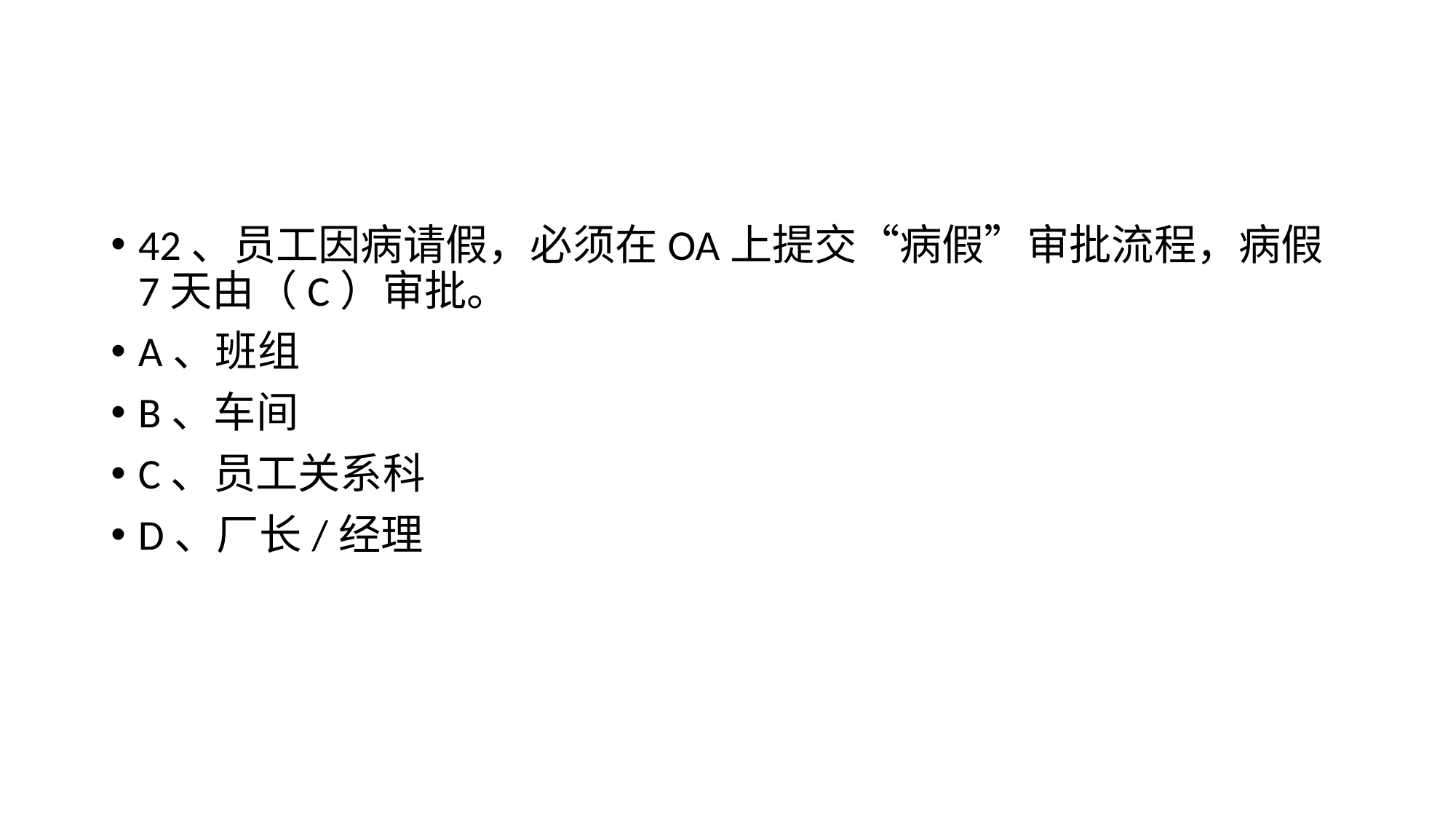

#
42、员工因病请假，必须在OA上提交“病假”审批流程，病假7天由（C）审批。
A、班组
B、车间
C、员工关系科
D、厂长/经理